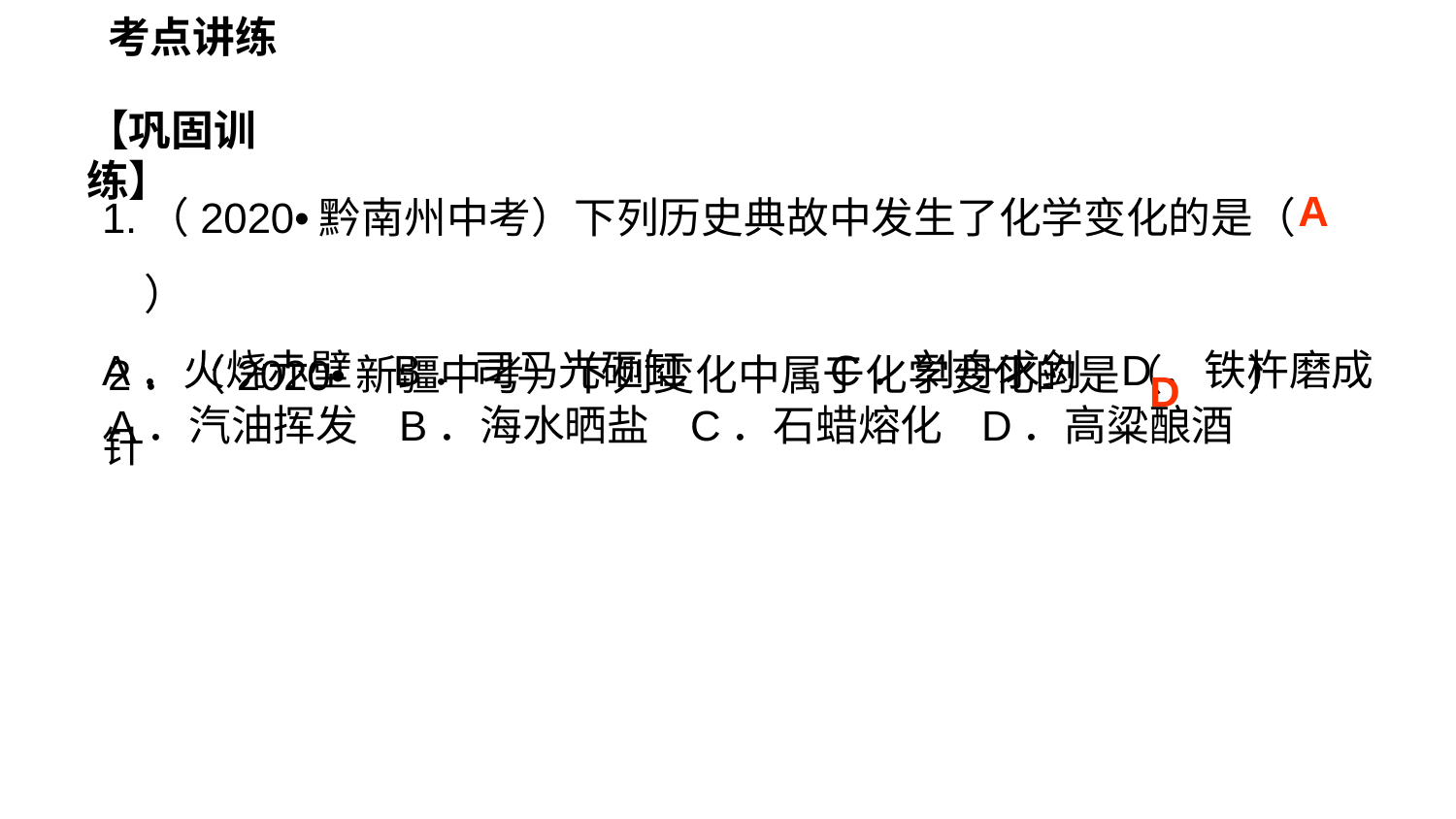

考点讲练
【巩固训练】
1.（2020•黔南州中考）下列历史典故中发生了化学变化的是（　　）
A．火烧赤壁	B．司马光砸缸	C．刻舟求剑	D．铁杵磨成针
A
2．（2020•新疆中考）下列变化中属于化学变化的是（　　）A．汽油挥发	B．海水晒盐	C．石蜡熔化	D．高粱酿酒

D